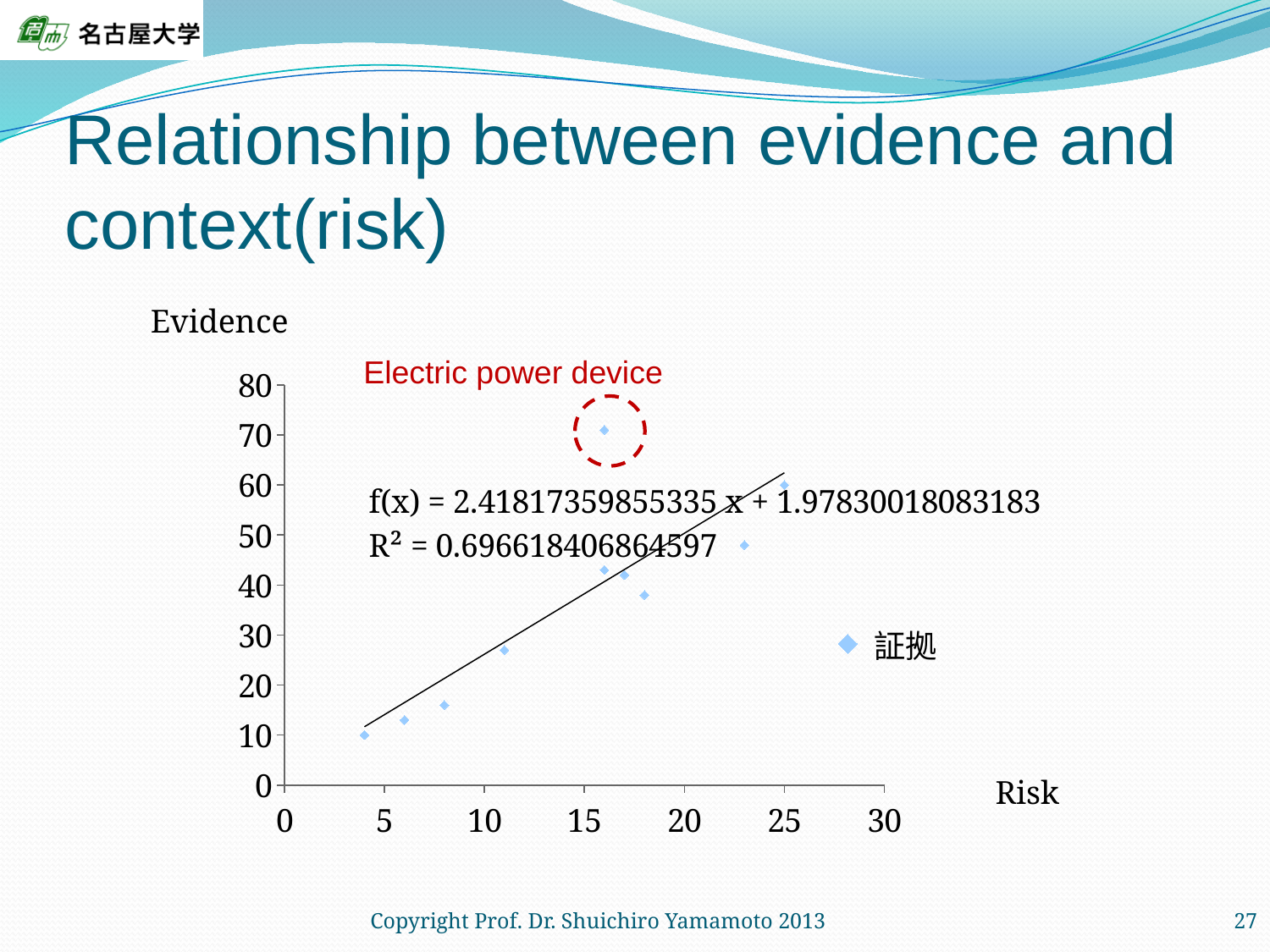

# Relationship between evidence and context(risk)

### Chart

| Category | 証拠 |
|---|---|
Evidence
Electric power device

Risk
Copyright Prof. Dr. Shuichiro Yamamoto 2013
27